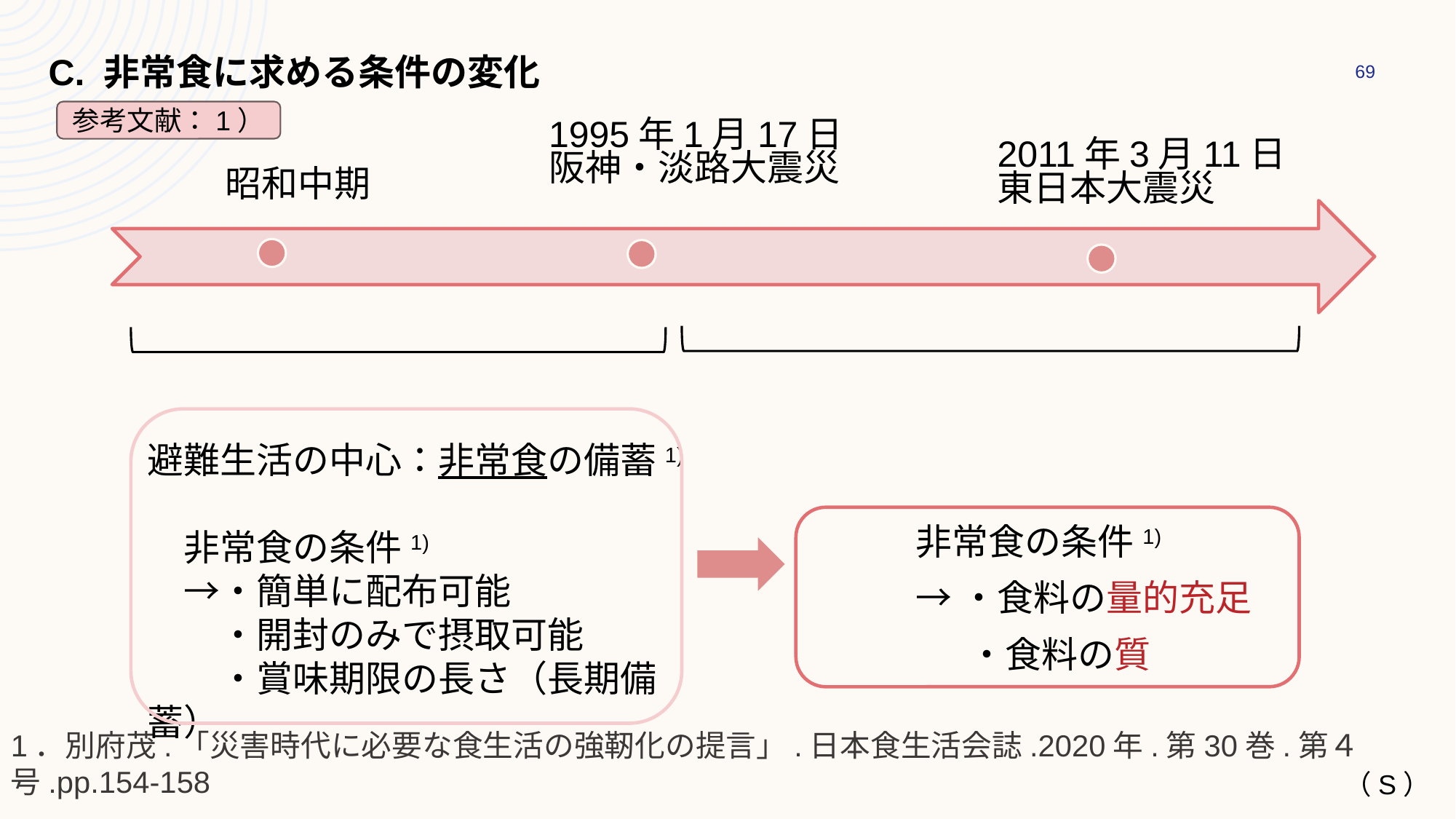

C. 非常食に求める条件の変化
69
参考文献：1）
昭和中期
1995年1月17日
阪神・淡路大震災
2011年3月11日
東日本大震災

避難生活の中心：非常食の備蓄1)

　非常食の条件1)
　→・簡単に配布可能
　　・開封のみで摂取可能
　　・賞味期限の長さ（長期備蓄）

非常食の条件1)
→・食料の量的充足
 　・食料の質

1．別府茂.「災害時代に必要な食生活の強靭化の提言」.日本食生活会誌.2020年.第30巻.第４号.pp.154-158

（S）